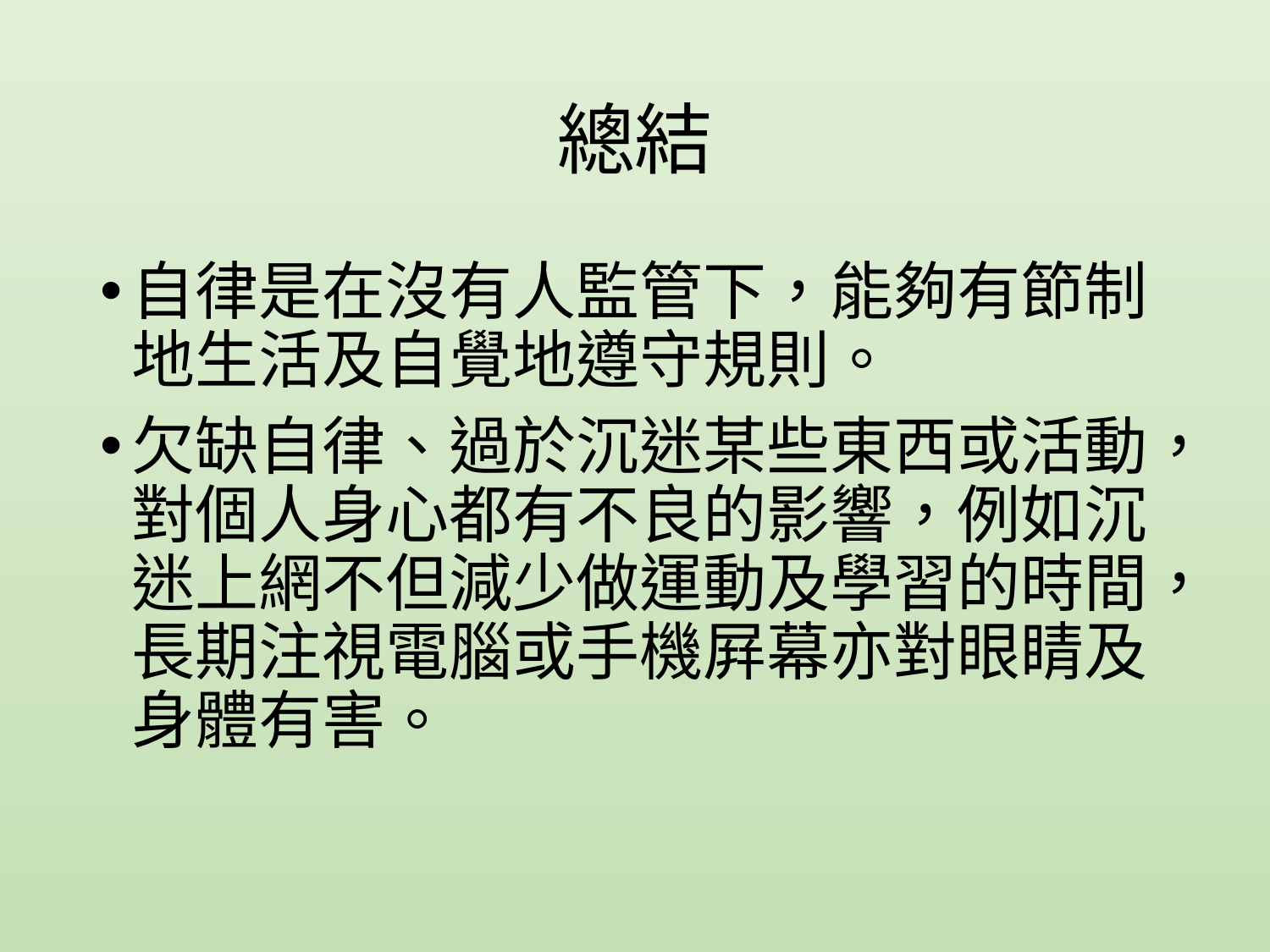

# 總結
自律是在沒有人監管下，能夠有節制地生活及自覺地遵守規則。
欠缺自律、過於沉迷某些東西或活動，對個人身心都有不良的影響，例如沉迷上網不但減少做運動及學習的時間，長期注視電腦或手機屛幕亦對眼睛及身體有害。